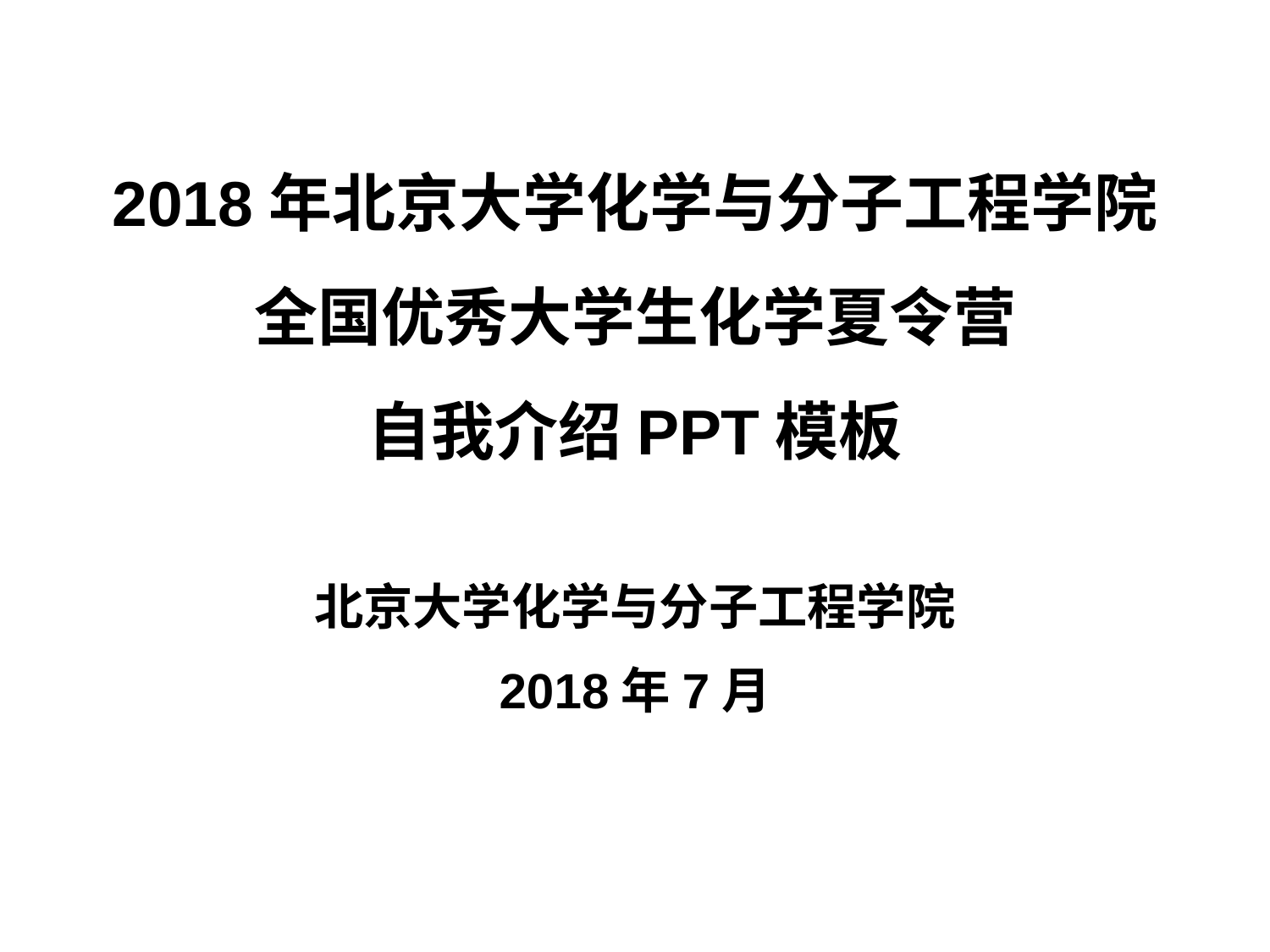

2018年北京大学化学与分子工程学院
全国优秀大学生化学夏令营
自我介绍PPT模板

北京大学化学与分子工程学院
2018年7月